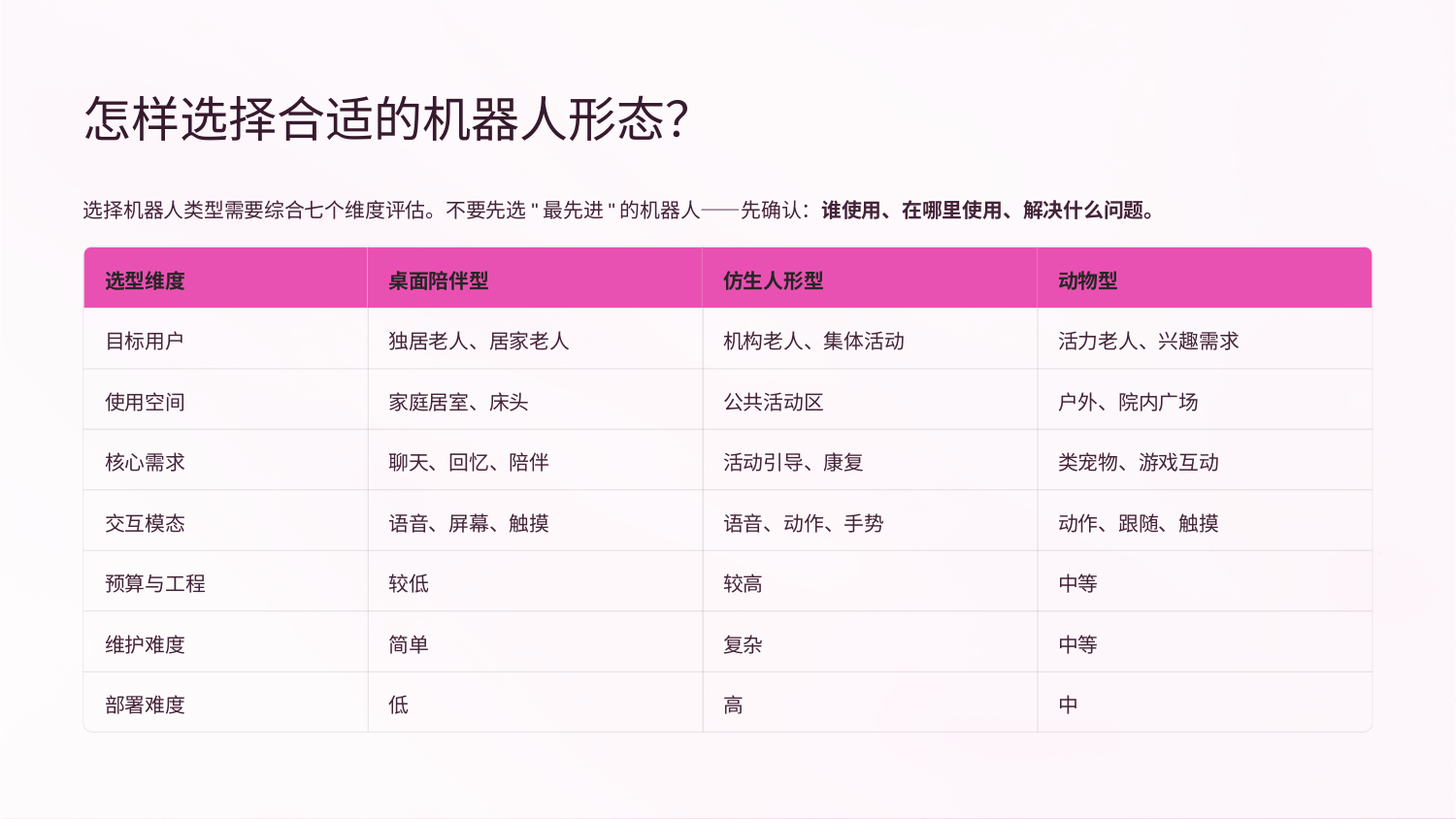

怎样选择合适的机器人形态？
选择机器人类型需要综合七个维度评估。不要先选"最先进"的机器人——先确认：谁使用、在哪里使用、解决什么问题。

选型维度
桌面陪伴型
仿生人形型
动物型

目标用户
独居老人、居家老人
机构老人、集体活动
活力老人、兴趣需求

使用空间
家庭居室、床头
公共活动区
户外、院内广场

核心需求
聊天、回忆、陪伴
活动引导、康复
类宠物、游戏互动

交互模态
语音、屏幕、触摸
语音、动作、手势
动作、跟随、触摸

预算与工程
较低
较高
中等

维护难度
简单
复杂
中等

部署难度
低
高
中